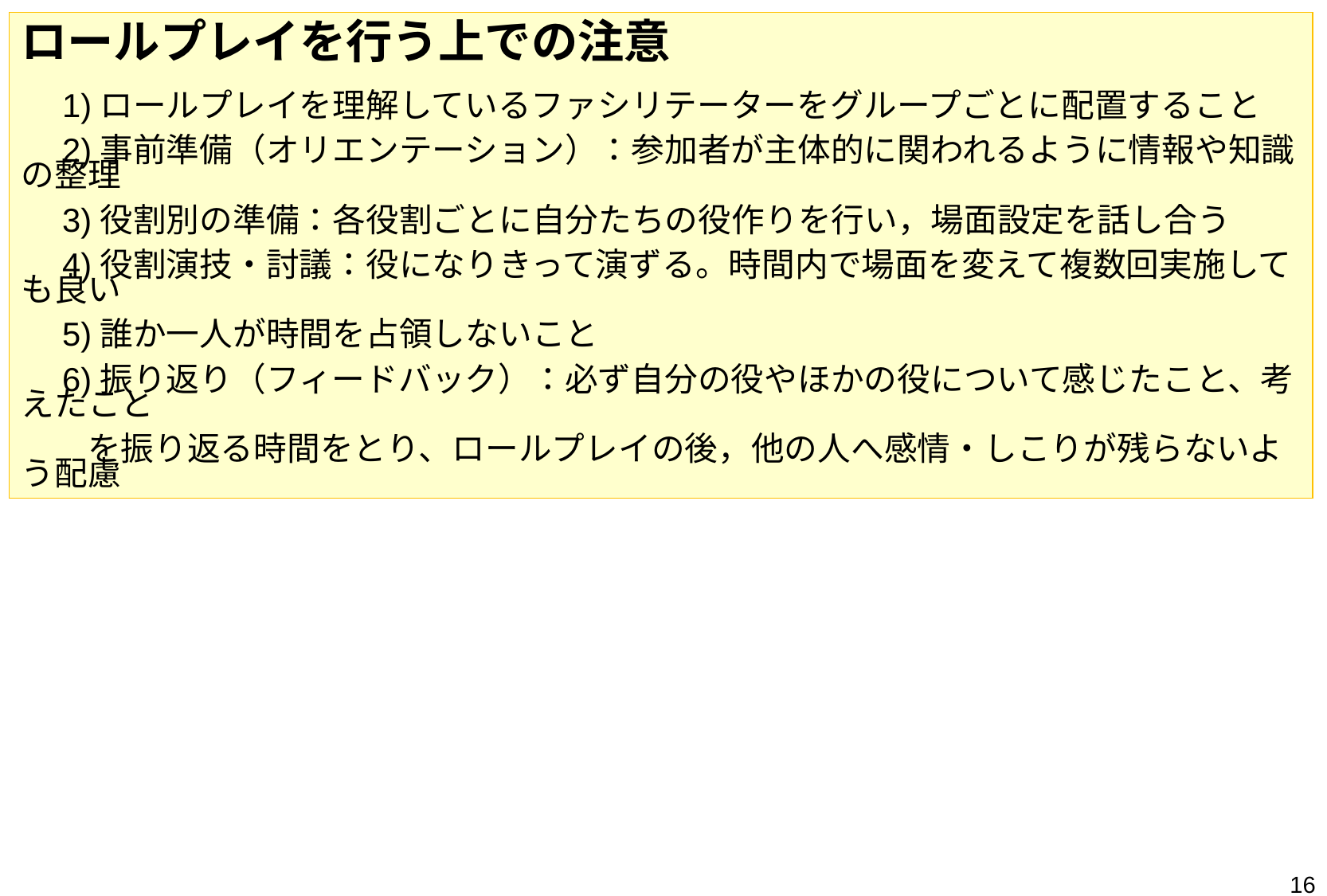

ロールプレイを行う上での注意
　1)ロールプレイを理解しているファシリテーターをグループごとに配置すること
　2)事前準備（オリエンテーション）：参加者が主体的に関われるように情報や知識の整理
　3)役割別の準備：各役割ごとに自分たちの役作りを行い，場面設定を話し合う
　4)役割演技・討議：役になりきって演ずる。時間内で場面を変えて複数回実施しても良い
　5)誰か一人が時間を占領しないこと
　6)振り返り（フィードバック）：必ず自分の役やほかの役について感じたこと、考えたこと
　　を振り返る時間をとり、ロールプレイの後，他の人へ感情・しこりが残らないよう配慮
16